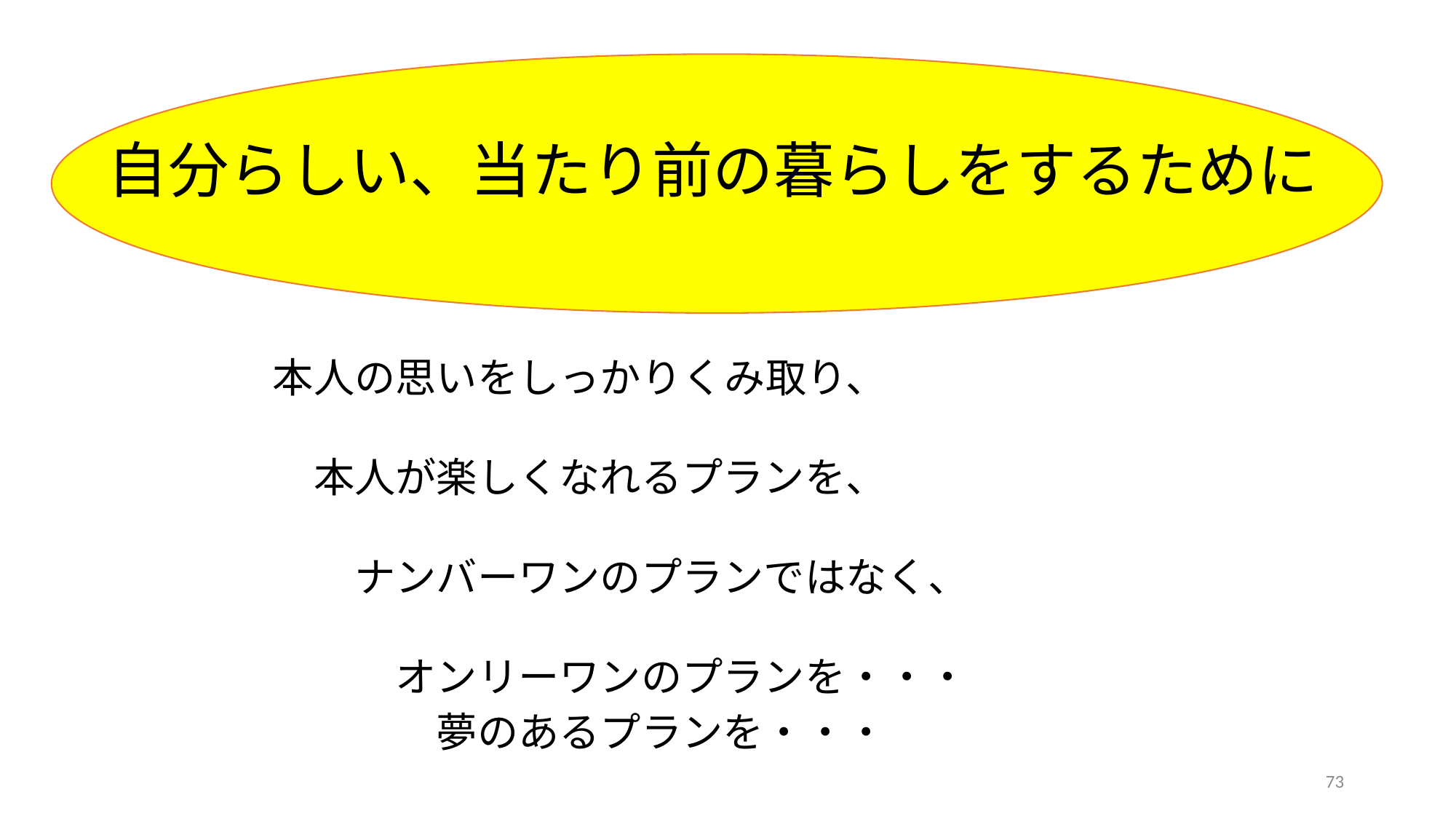

# 自分らしい、当たり前の暮らしをするために

本人の思いをしっかりくみ取り、
　本人が楽しくなれるプランを、
　　ナンバーワンのプランではなく、
　　　オンリーワンのプランを・・・
　　　　夢のあるプランを・・・

73